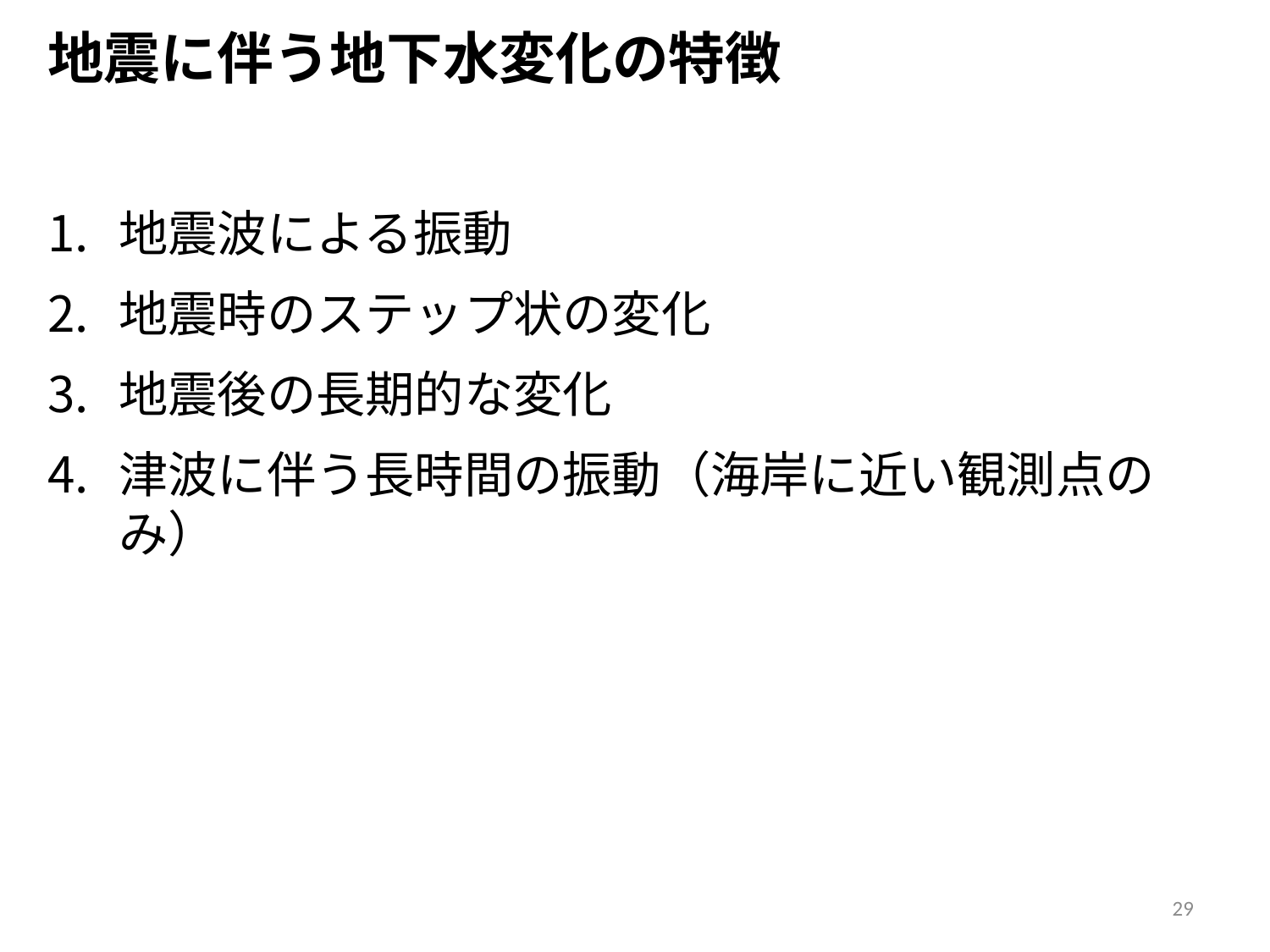

地震に伴う地下水変化の特徴
地震波による振動
地震時のステップ状の変化
地震後の長期的な変化
津波に伴う長時間の振動（海岸に近い観測点のみ）
29